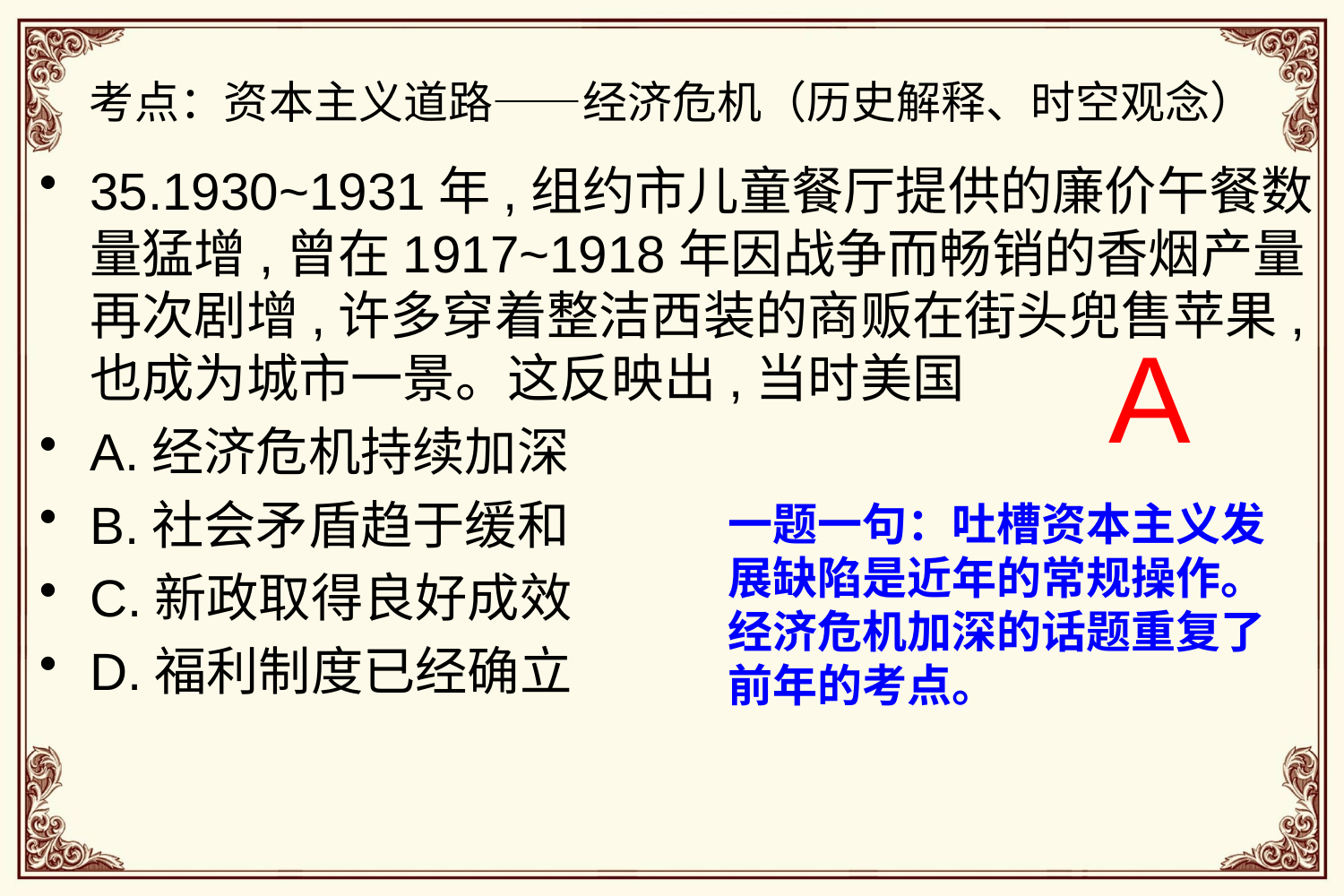

# 考点：资本主义道路——经济危机（历史解释、时空观念）
35.1930~1931年,组约市儿童餐厅提供的廉价午餐数量猛增,曾在1917~1918年因战争而畅销的香烟产量再次剧增,许多穿着整洁西装的商贩在街头兜售苹果,也成为城市一景。这反映出,当时美国
A.经济危机持续加深
B.社会矛盾趋于缓和
C.新政取得良好成效
D.福利制度已经确立
A
一题一句：吐槽资本主义发展缺陷是近年的常规操作。经济危机加深的话题重复了前年的考点。